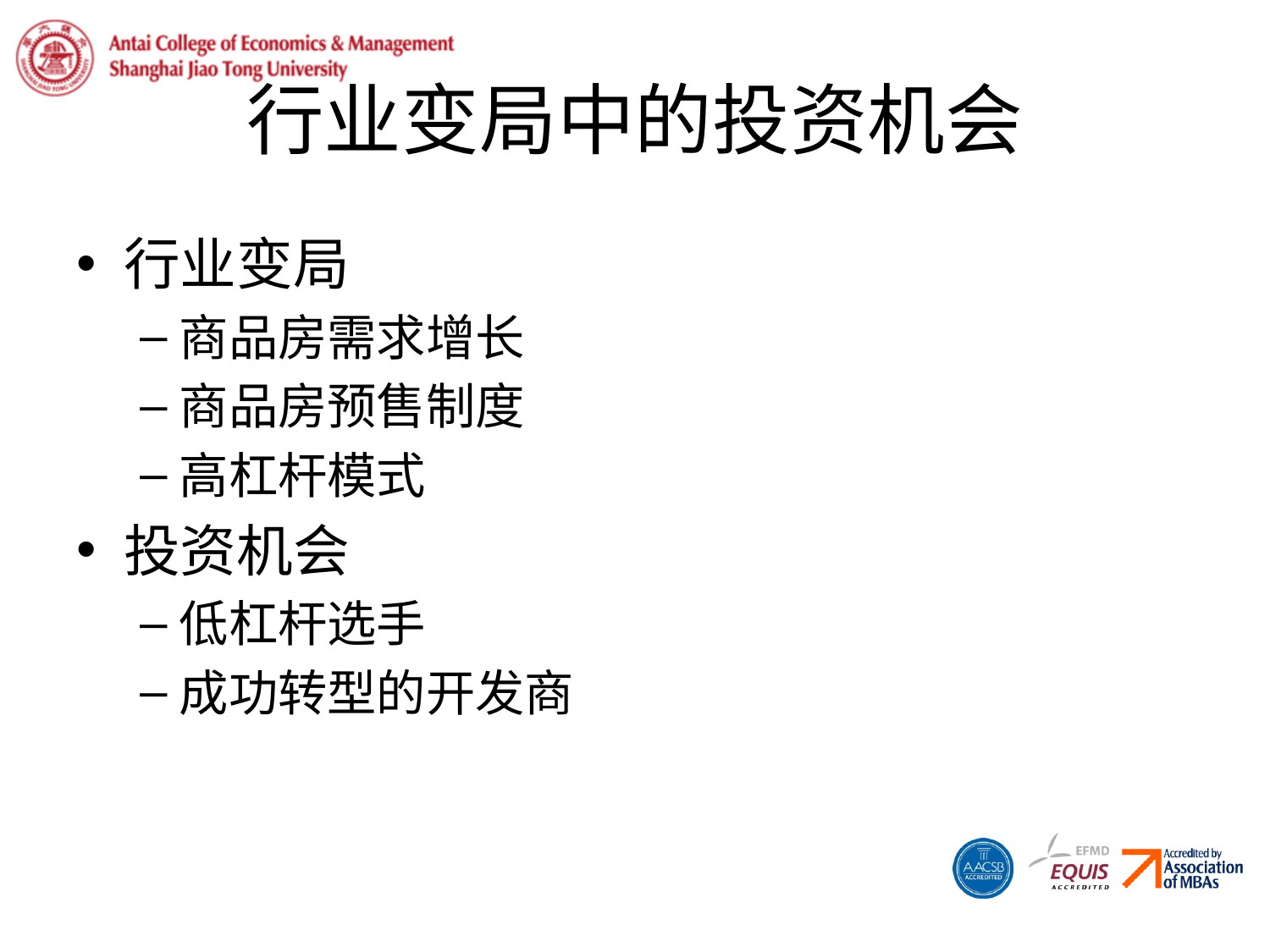

# 行业变局中的投资机会
行业变局
商品房需求增长
商品房预售制度
高杠杆模式
投资机会
低杠杆选手
成功转型的开发商